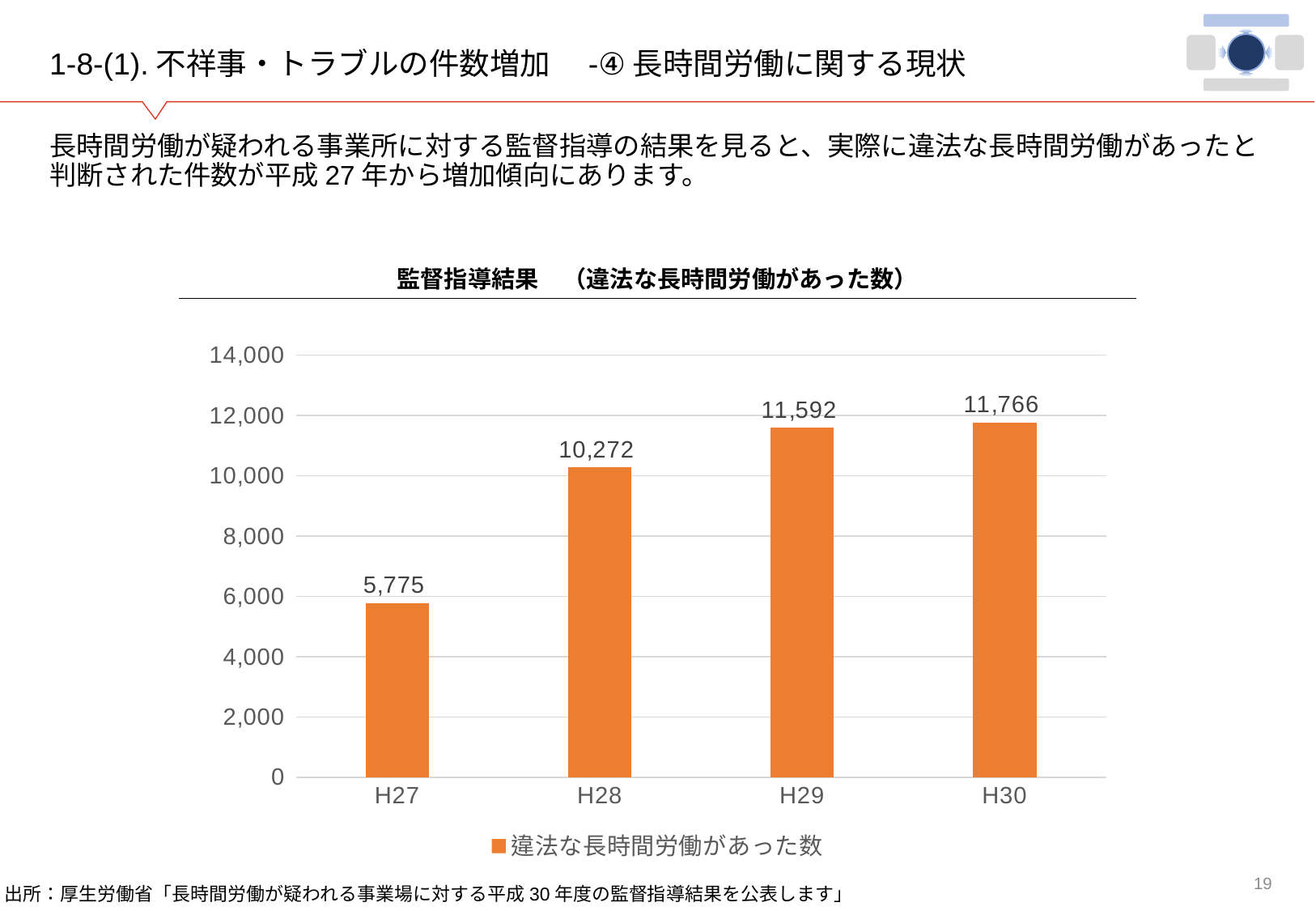

# 1-8-(1).不祥事・トラブルの件数増加　-④長時間労働に関する現状
長時間労働が疑われる事業所に対する監督指導の結果を見ると、実際に違法な長時間労働があったと判断された件数が平成27年から増加傾向にあります。
監督指導結果　（違法な長時間労働があった数）

### Chart

| Category | 違法な長時間労働があった数 |
|---|---|
| H27 | 5775.0 |
| H28 | 10272.0 |
| H29 | 11592.0 |
| H30 | 11766.0 |
出所：厚生労働省「長時間労働が疑われる事業場に対する平成30年度の監督指導結果を公表します」